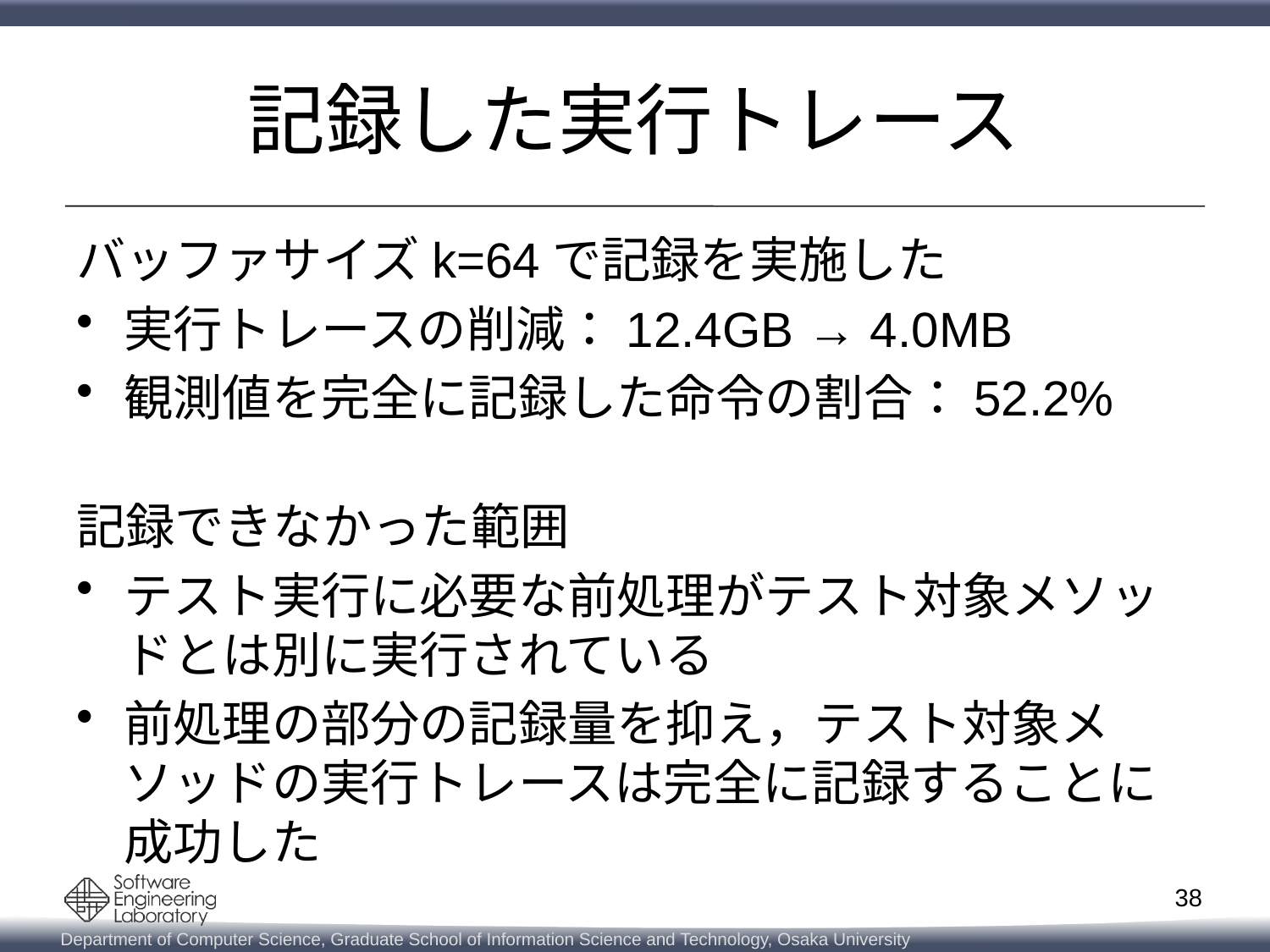

# 記録した実行トレース
バッファサイズk=64で記録を実施した
実行トレースの削減：12.4GB → 4.0MB
観測値を完全に記録した命令の割合：52.2%
記録できなかった範囲
テスト実行に必要な前処理がテスト対象メソッドとは別に実行されている
前処理の部分の記録量を抑え，テスト対象メソッドの実行トレースは完全に記録することに成功した

38